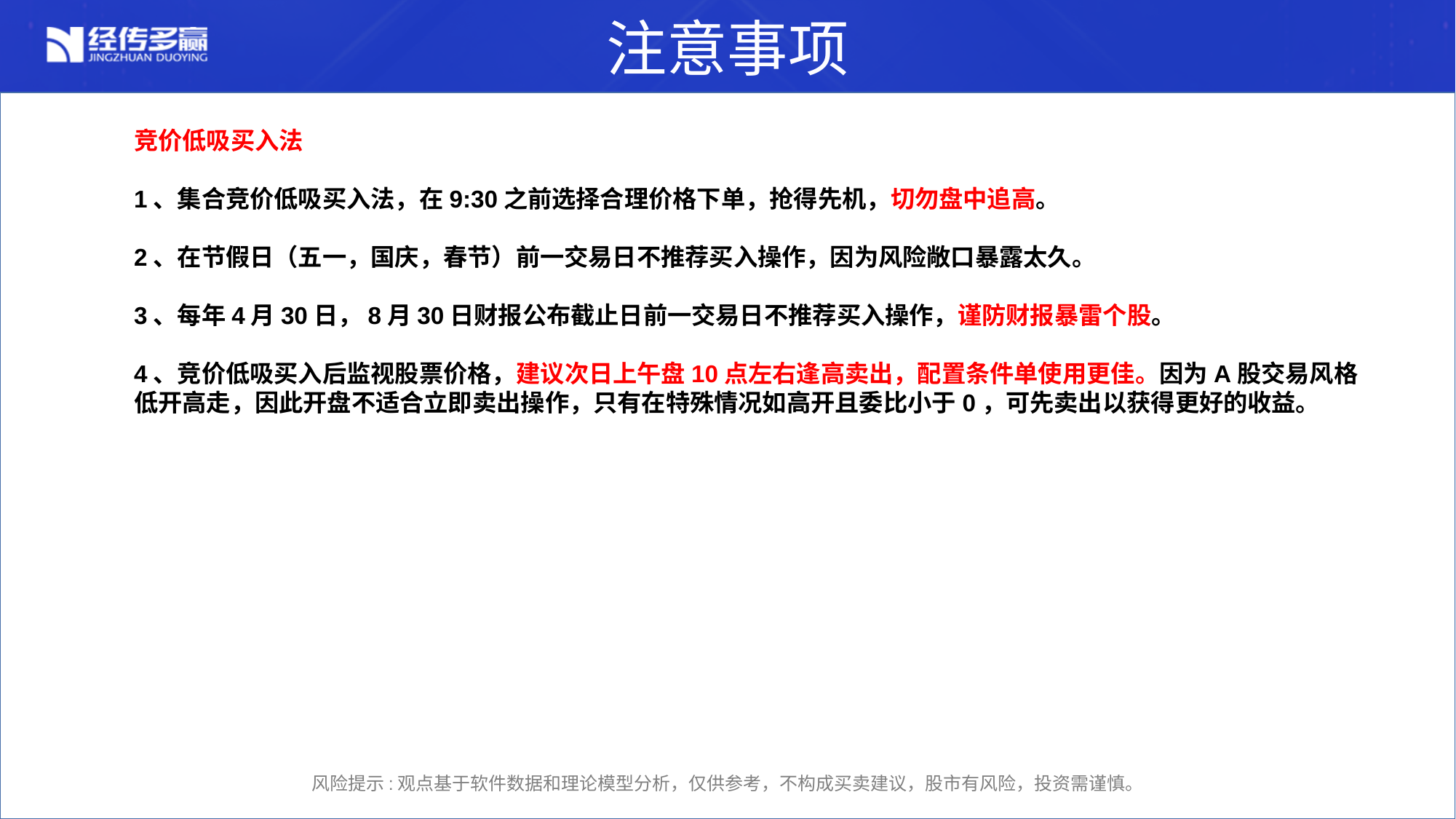

注意事项
竞价低吸买入法

1、集合竞价低吸买入法，在9:30之前选择合理价格下单，抢得先机，切勿盘中追高。

2、在节假日（五一，国庆，春节）前一交易日不推荐买入操作，因为风险敞口暴露太久。

3、每年4月30日，8月30日财报公布截止日前一交易日不推荐买入操作，谨防财报暴雷个股。

4、竞价低吸买入后监视股票价格，建议次日上午盘10点左右逢高卖出，配置条件单使用更佳。因为A股交易风格低开高走，因此开盘不适合立即卖出操作，只有在特殊情况如高开且委比小于0，可先卖出以获得更好的收益。